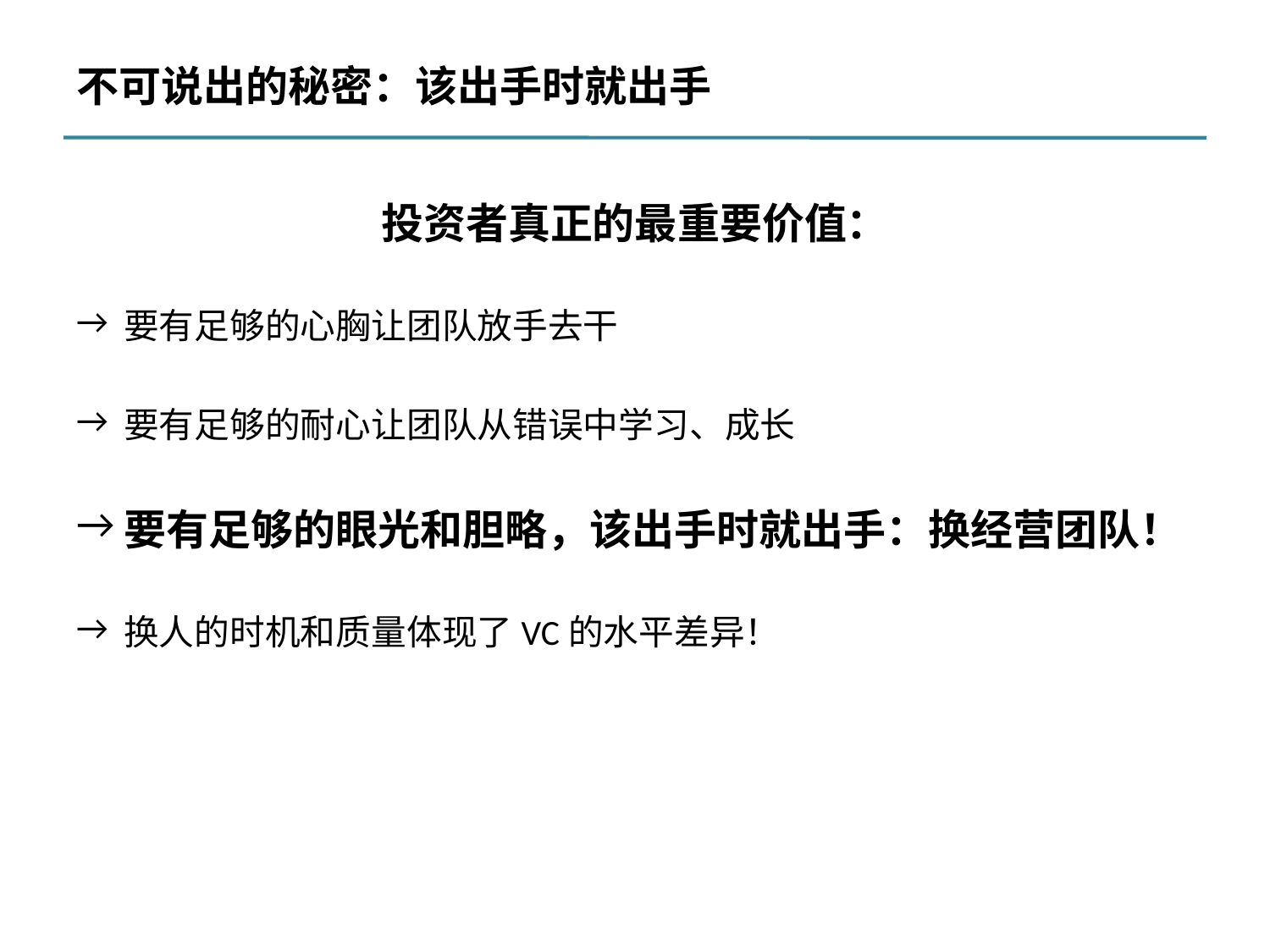

# 不可说出的秘密：该出手时就出手
投资者真正的最重要价值：

要有足够的心胸让团队放手去干

要有足够的耐心让团队从错误中学习、成长

要有足够的眼光和胆略，该出手时就出手：换经营团队！

换人的时机和质量体现了VC的水平差异！